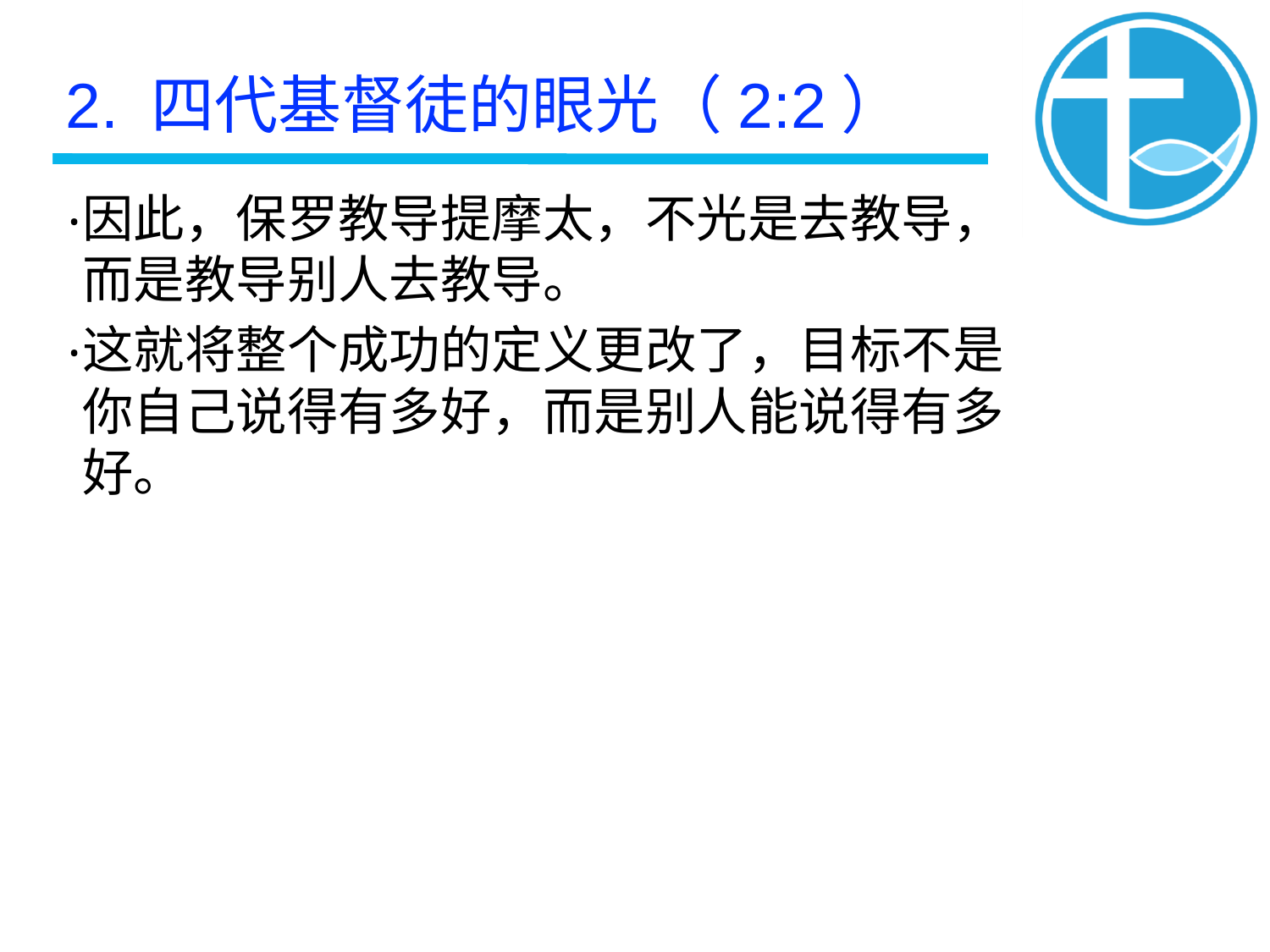

2. 四代基督徒的眼光（2:2）
因此，保罗教导提摩太，不光是去教导，而是教导别人去教导。
这就将整个成功的定义更改了，目标不是你自己说得有多好，而是别人能说得有多好。